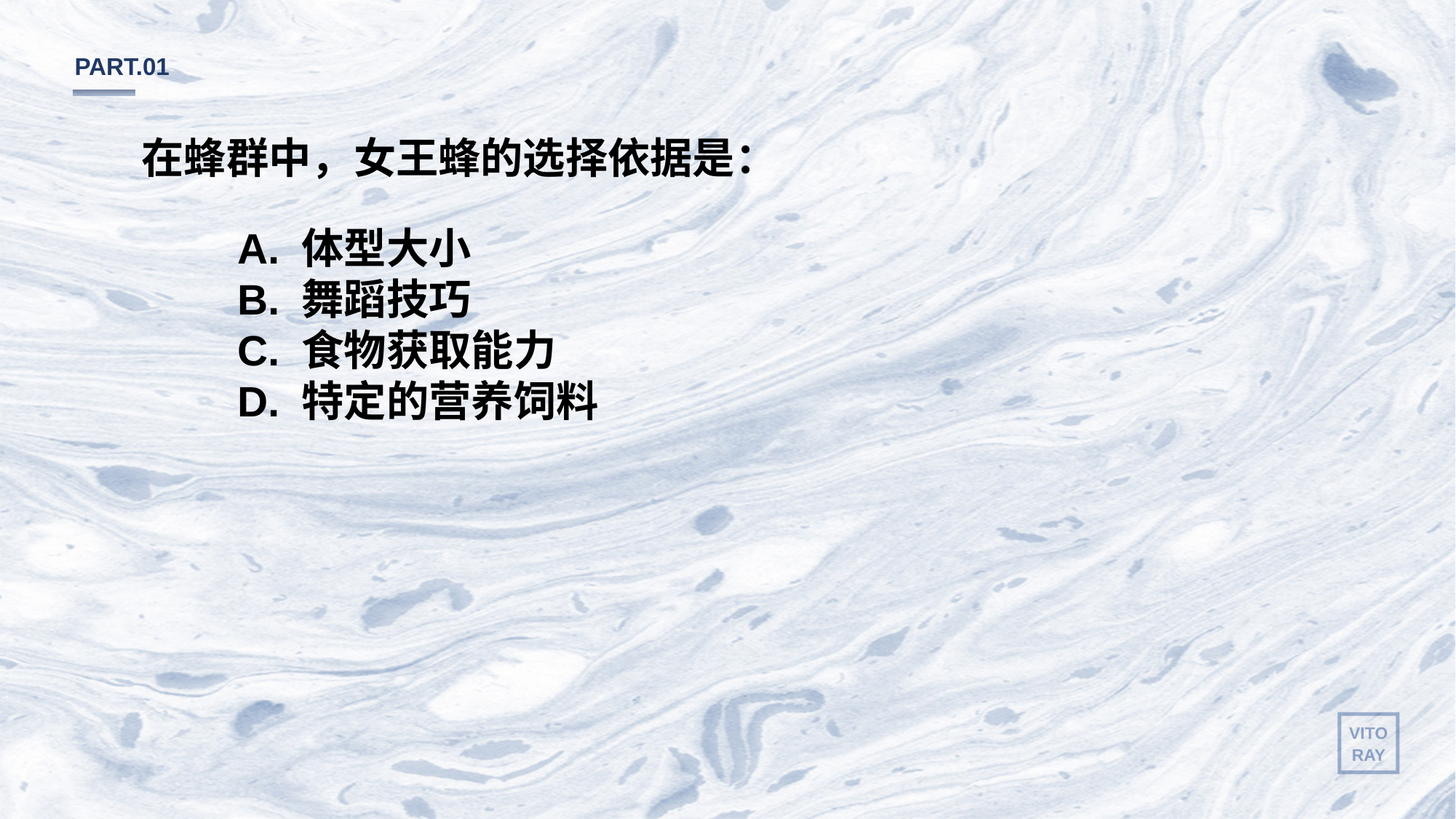

PART.01

在蜂群中，女王蜂的选择依据是：

A. 体型大小
B. 舞蹈技巧
C. 食物获取能力
D. 特定的营养饲料

VITO
RAY